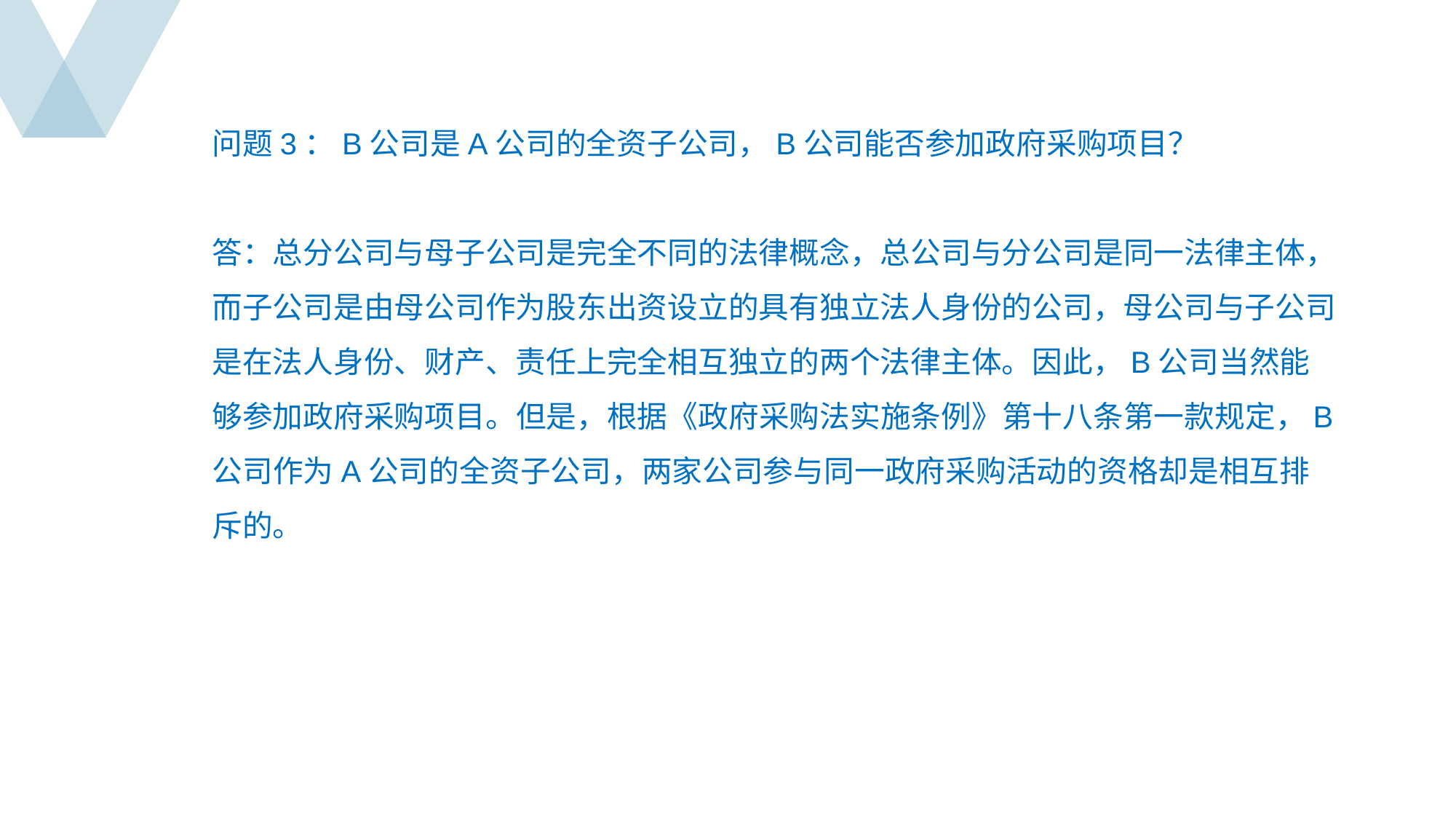

问题3：B公司是A公司的全资子公司，B公司能否参加政府采购项目？

答：总分公司与母子公司是完全不同的法律概念，总公司与分公司是同一法律主体，而子公司是由母公司作为股东出资设立的具有独立法人身份的公司，母公司与子公司是在法人身份、财产、责任上完全相互独立的两个法律主体。因此，B公司当然能够参加政府采购项目。但是，根据《政府采购法实施条例》第十八条第一款规定，B公司作为A公司的全资子公司，两家公司参与同一政府采购活动的资格却是相互排斥的。